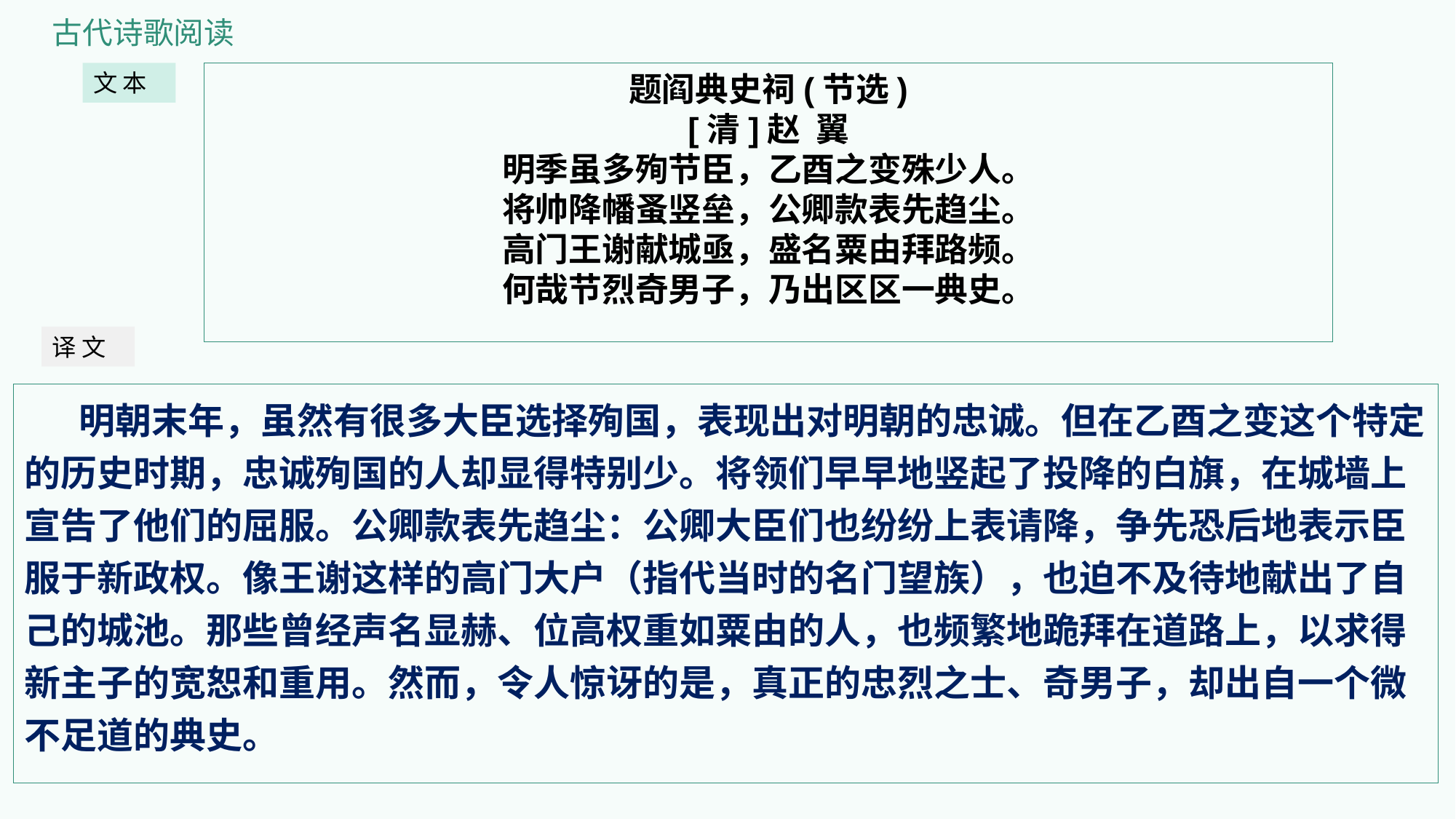

古代诗歌阅读
文 本
题阎典史祠(节选)
[清]赵  翼
明季虽多殉节臣，乙酉之变殊少人。
将帅降幡蚤竖垒，公卿款表先趋尘。
高门王谢献城亟，盛名粟由拜路频。
何哉节烈奇男子，乃出区区一典史。
译 文
明朝末年，虽然有很多大臣选择殉国，表现出对明朝的忠诚。但在乙酉之变这个特定的历史时期，忠诚殉国的人却显得特别少。将领们早早地竖起了投降的白旗，在城墙上宣告了他们的屈服。公卿款表先趋尘：公卿大臣们也纷纷上表请降，争先恐后地表示臣服于新政权。像王谢这样的高门大户（指代当时的名门望族），也迫不及待地献出了自己的城池。那些曾经声名显赫、位高权重如粟由的人，也频繁地跪拜在道路上，以求得新主子的宽恕和重用。然而，令人惊讶的是，真正的忠烈之士、奇男子，却出自一个微不足道的典史。